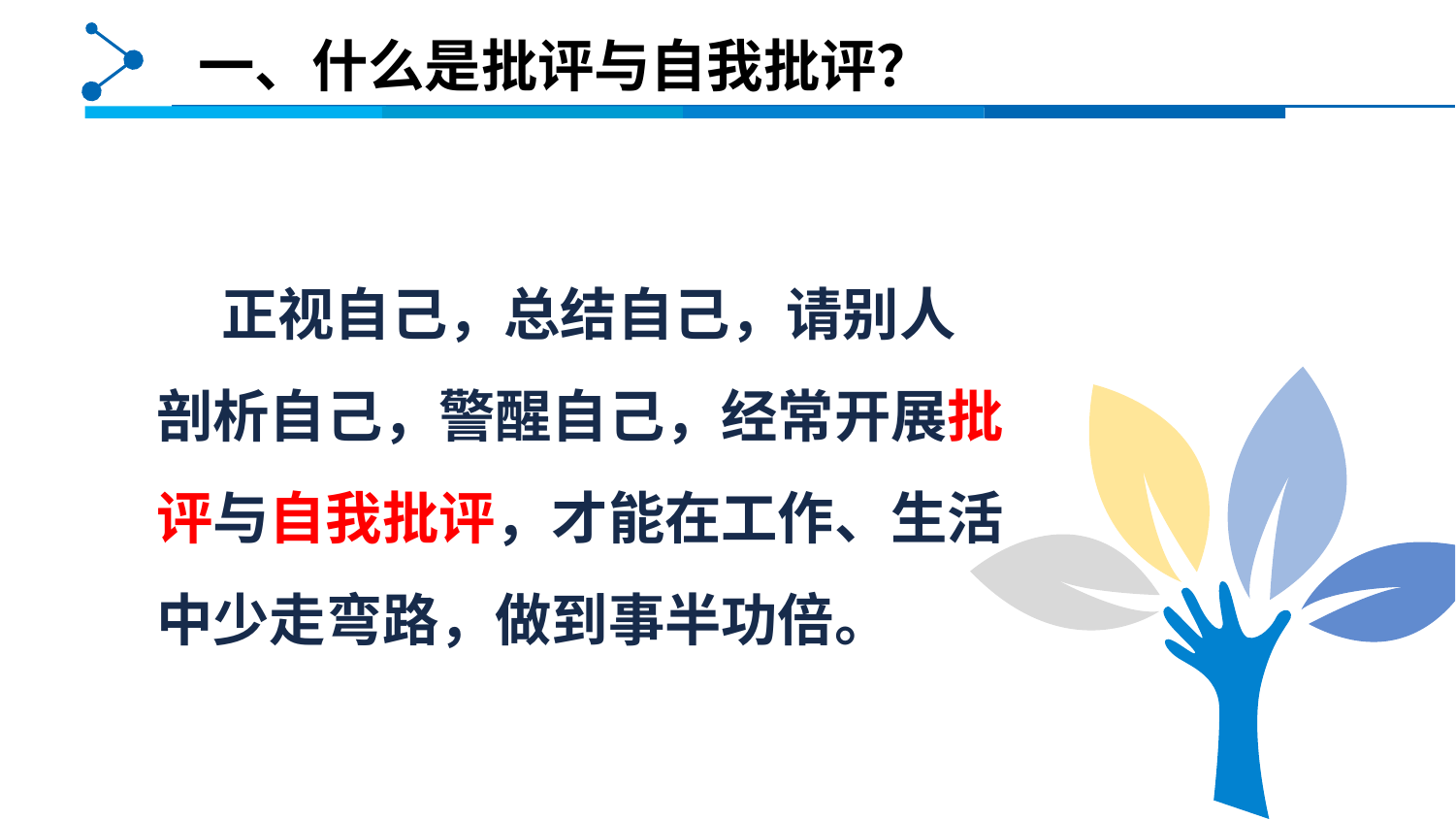

一、什么是批评与自我批评？

    正视自己，总结自己，请别人剖析自己，警醒自己，经常开展批评与自我批评，才能在工作、生活中少走弯路，做到事半功倍。